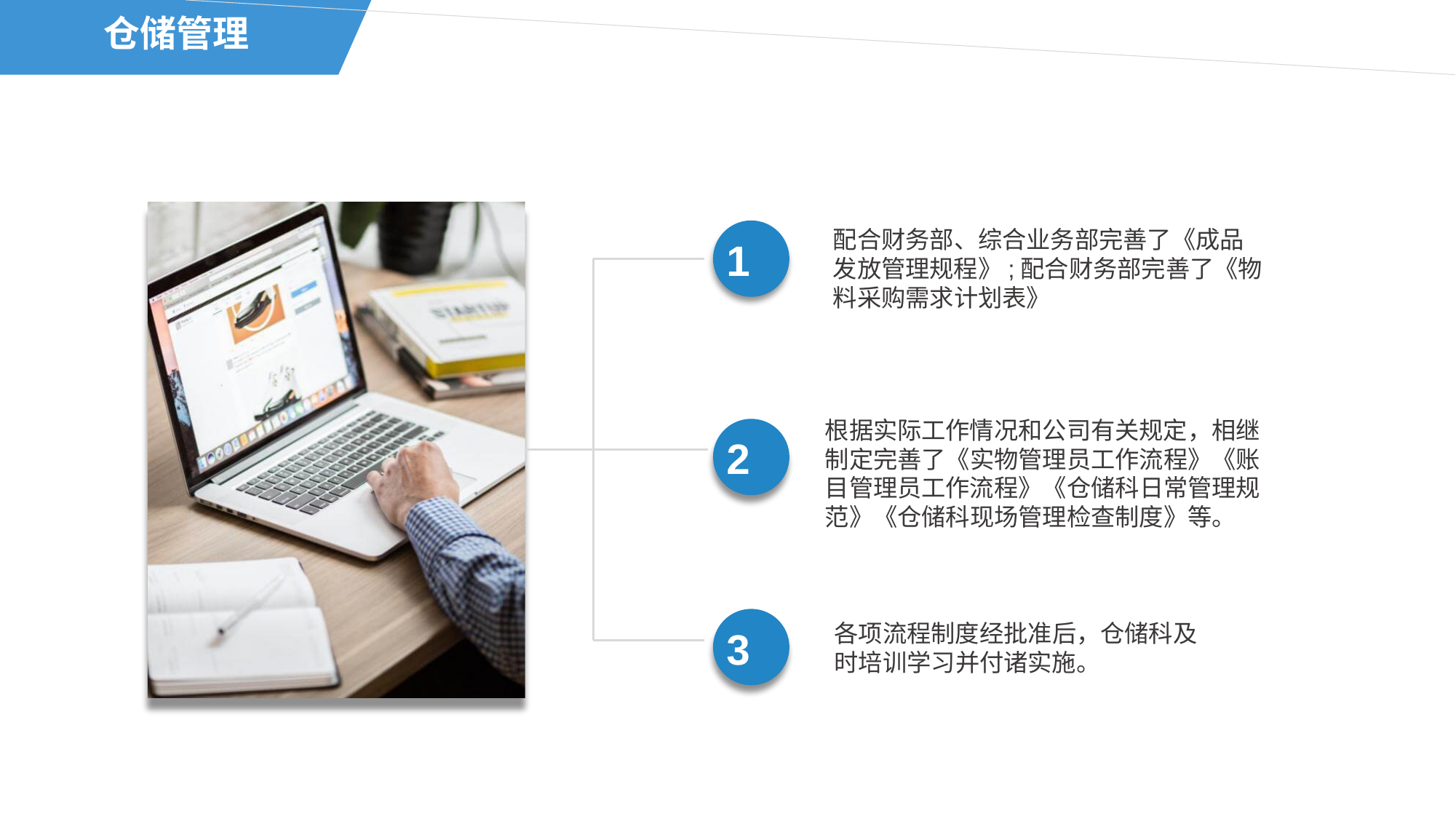

仓储管理

配合财务部、综合业务部完善了《成品发放管理规程》;配合财务部完善了《物料采购需求计划表》

1
根据实际工作情况和公司有关规定，相继制定完善了《实物管理员工作流程》《账目管理员工作流程》《仓储科日常管理规范》《仓储科现场管理检查制度》等。

2

3
各项流程制度经批准后，仓储科及时培训学习并付诸实施。